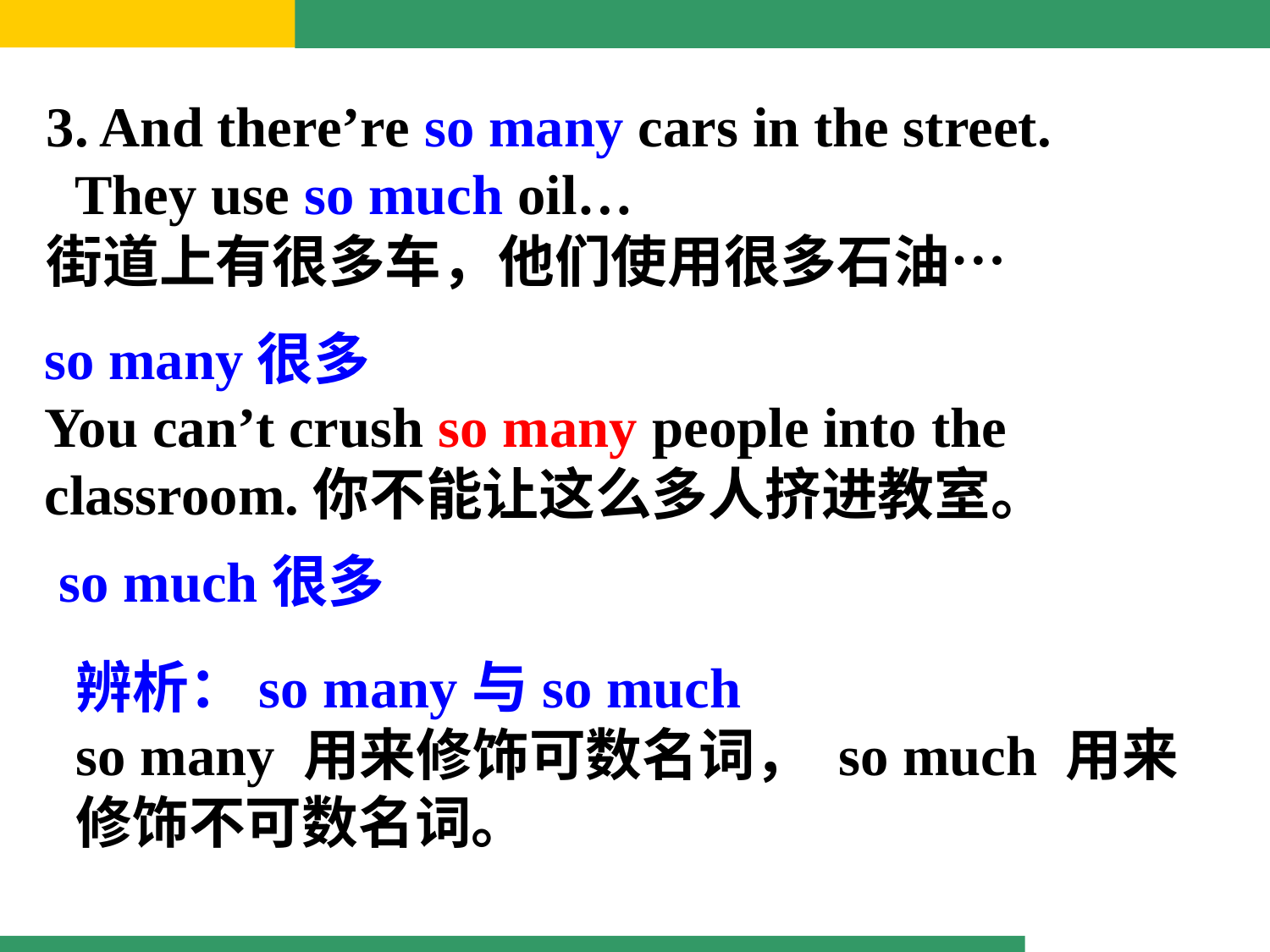

3. And there’re so many cars in the street.
  They use so much oil…
街道上有很多车，他们使用很多石油…
so many很多
You can’t crush so many people into the classroom.你不能让这么多人挤进教室。
so much很多
辨析：so many与so much
so many 用来修饰可数名词， so much 用来修饰不可数名词。